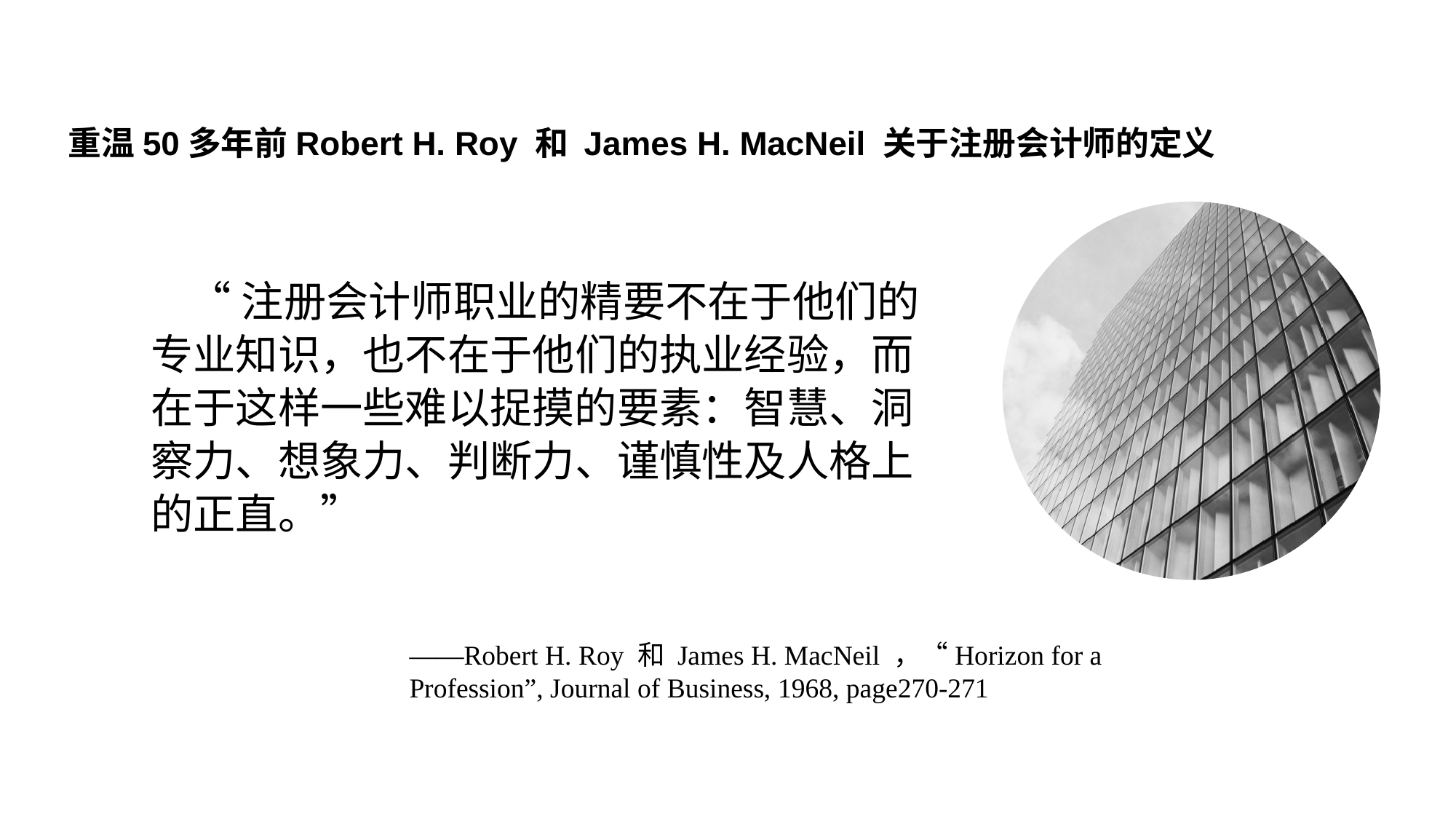

重温50多年前Robert H. Roy 和 James H. MacNeil 关于注册会计师的定义

    “注册会计师职业的精要不在于他们的专业知识，也不在于他们的执业经验，而在于这样一些难以捉摸的要素：智慧、洞察力、想象力、判断力、谨慎性及人格上的正直。”
——Robert H. Roy 和 James H. MacNeil ，“Horizon for a Profession”, Journal of Business, 1968, page270-271